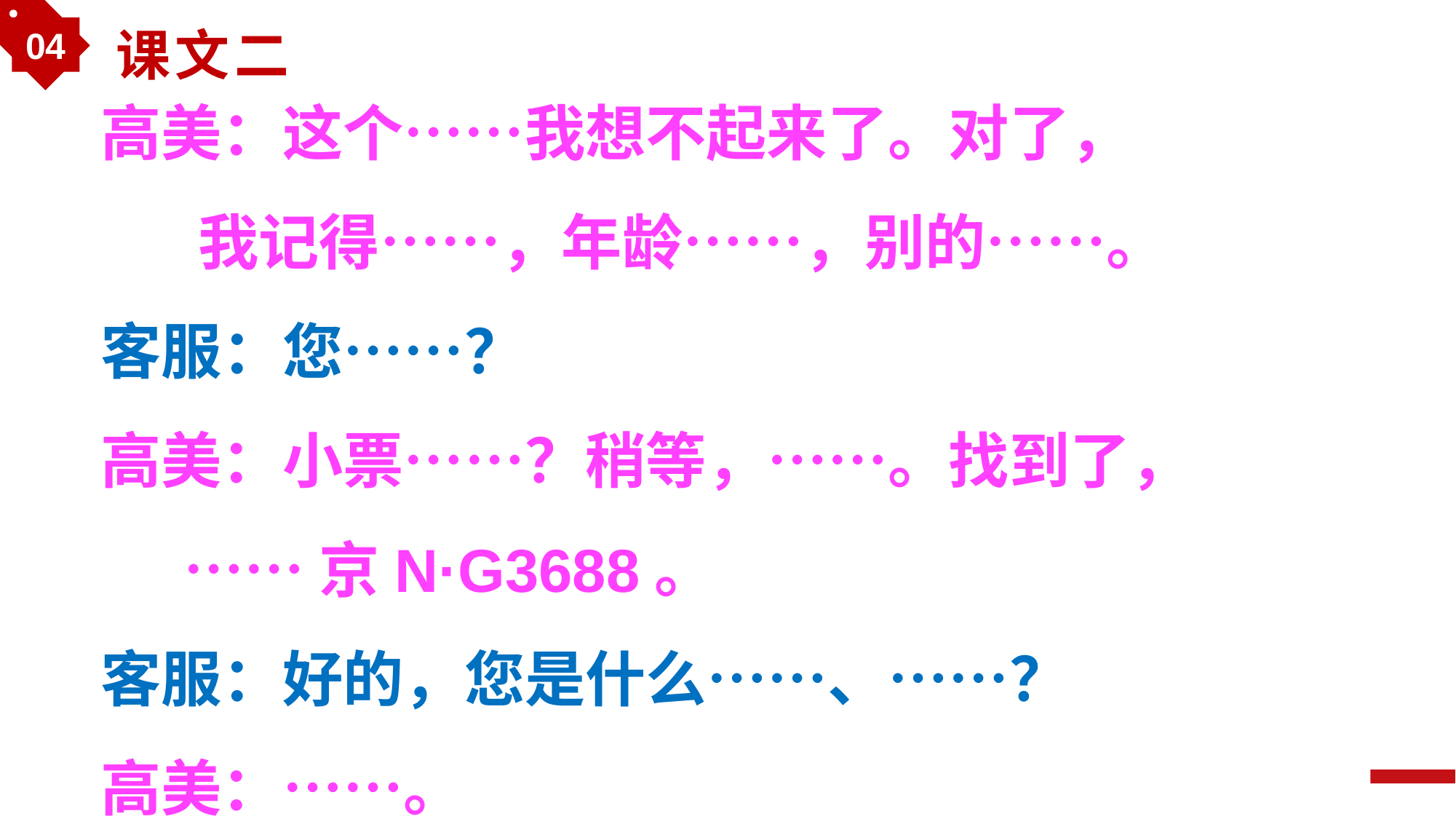

04
课文二
高美：这个……我想不起来了。对了，
      我记得……，年龄……，别的……。
客服：您……？
高美：小票……？稍等，……。找到了，
      ……京N·G3688。
客服：好的，您是什么……、……？
高美：……。